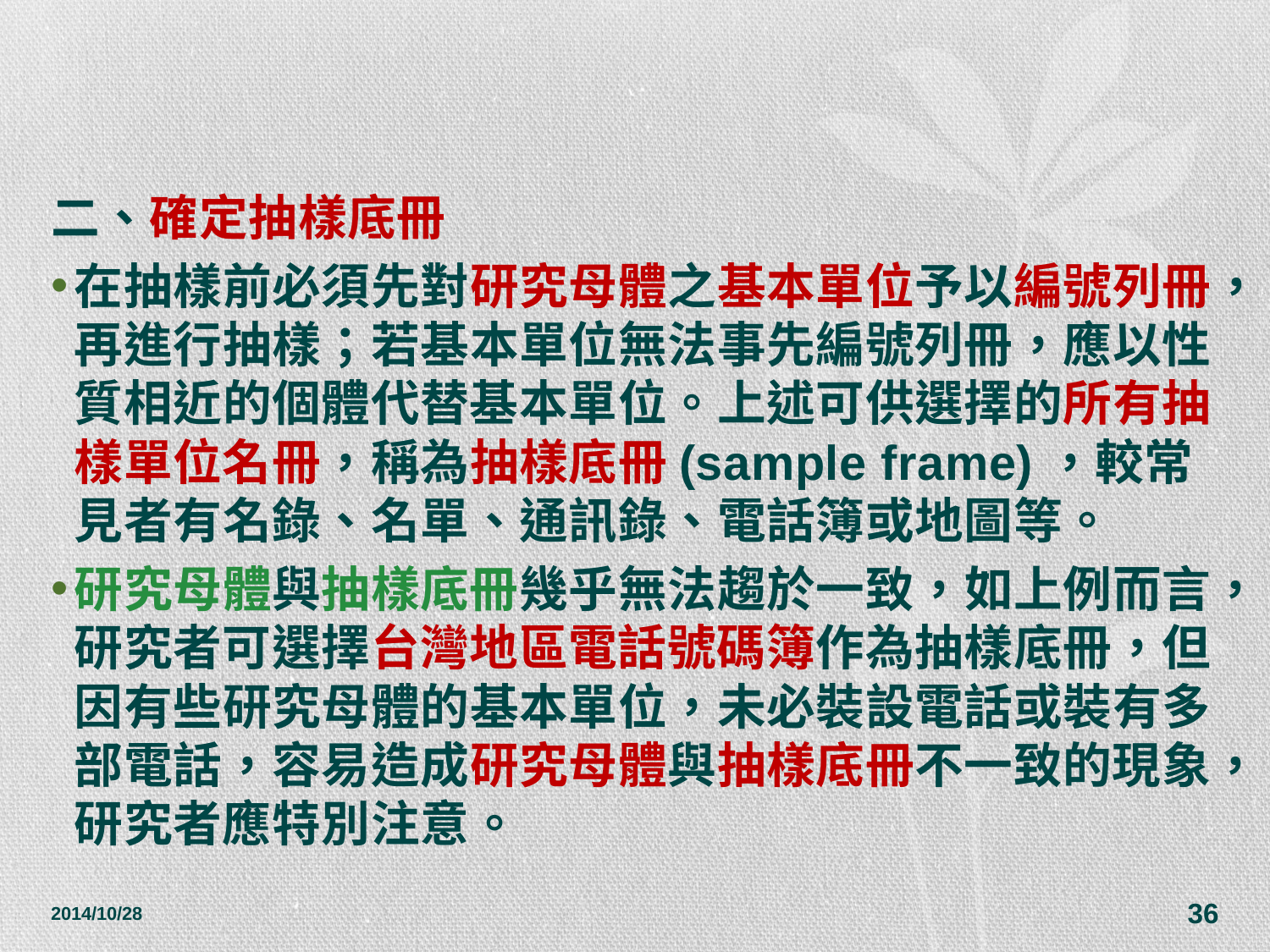

#
二、確定抽樣底冊
在抽樣前必須先對研究母體之基本單位予以編號列冊，再進行抽樣；若基本單位無法事先編號列冊，應以性質相近的個體代替基本單位。上述可供選擇的所有抽樣單位名冊，稱為抽樣底冊(sample frame)，較常見者有名錄、名單、通訊錄、電話簿或地圖等。
研究母體與抽樣底冊幾乎無法趨於一致，如上例而言，研究者可選擇台灣地區電話號碼簿作為抽樣底冊，但因有些研究母體的基本單位，未必裝設電話或裝有多部電話，容易造成研究母體與抽樣底冊不一致的現象，研究者應特別注意。

2014/10/28
36